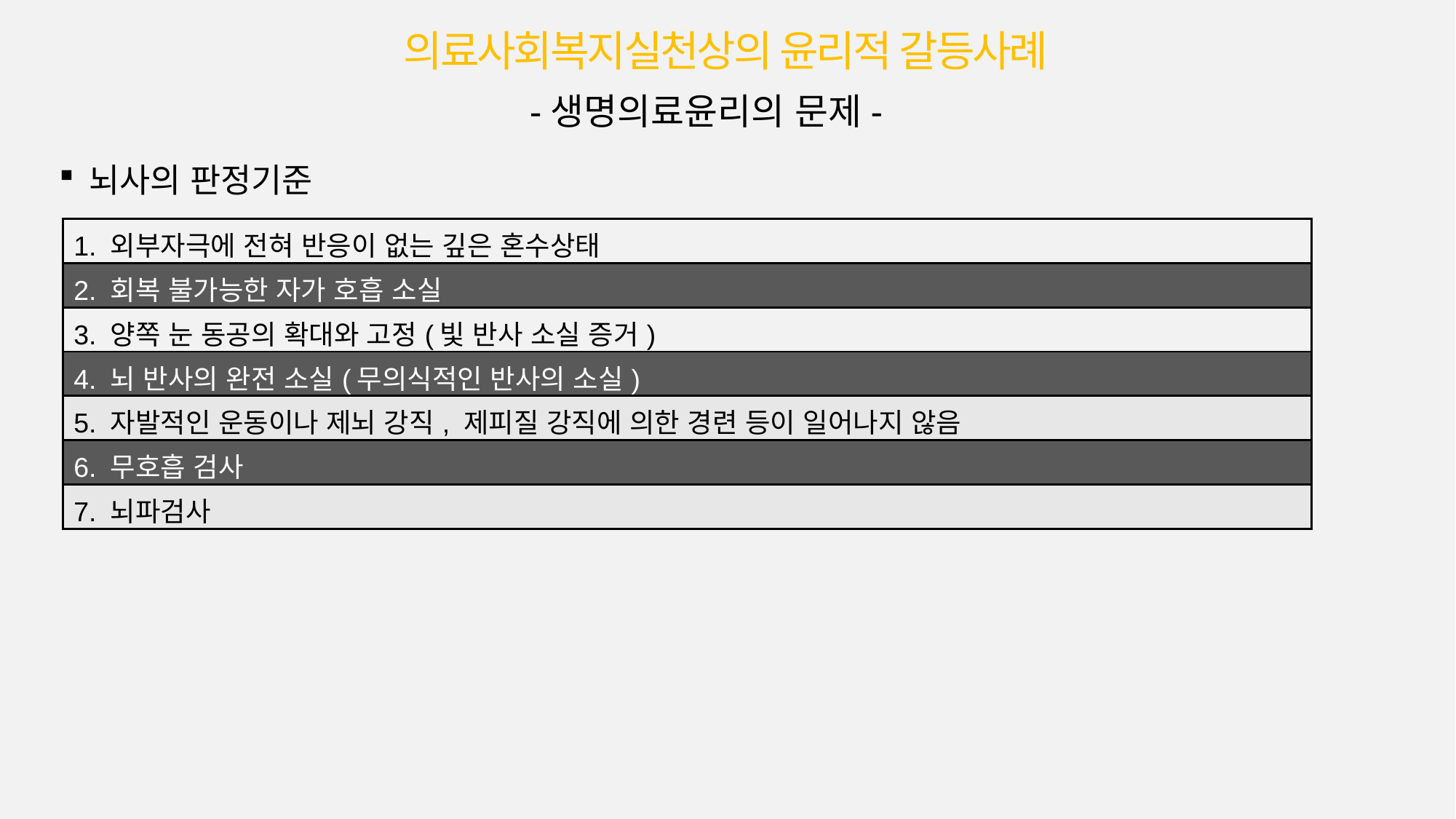

의료사회복지실천상의 윤리적 갈등사례
-생명의료윤리의 문제-
뇌사의 판정기준
| 1. 외부자극에 전혀 반응이 없는 깊은 혼수상태 |
| --- |
| 2. 회복 불가능한 자가 호흡 소실 |
| 3. 양쪽 눈 동공의 확대와 고정(빛 반사 소실 증거) |
| 4. 뇌 반사의 완전 소실(무의식적인 반사의 소실) |
| 5. 자발적인 운동이나 제뇌 강직, 제피질 강직에 의한 경련 등이 일어나지 않음 |
| 6. 무호흡 검사 |
| 7. 뇌파검사 |